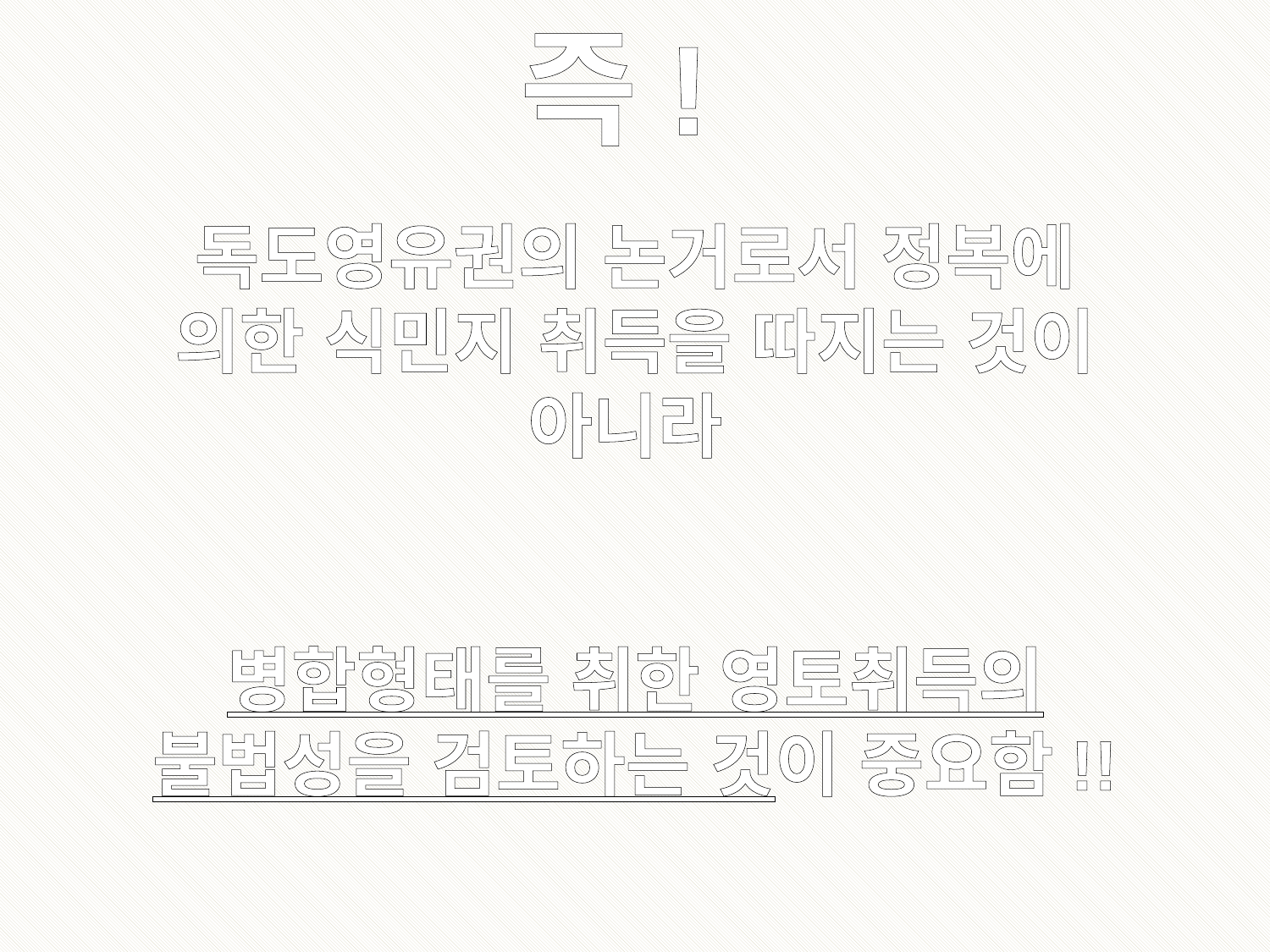

즉!
독도영유권의 논거로서 정복에 의한 식민지 취득을 따지는 것이 아니라

병합형태를 취한 영토취득의 불법성을 검토하는 것이 중요함!!